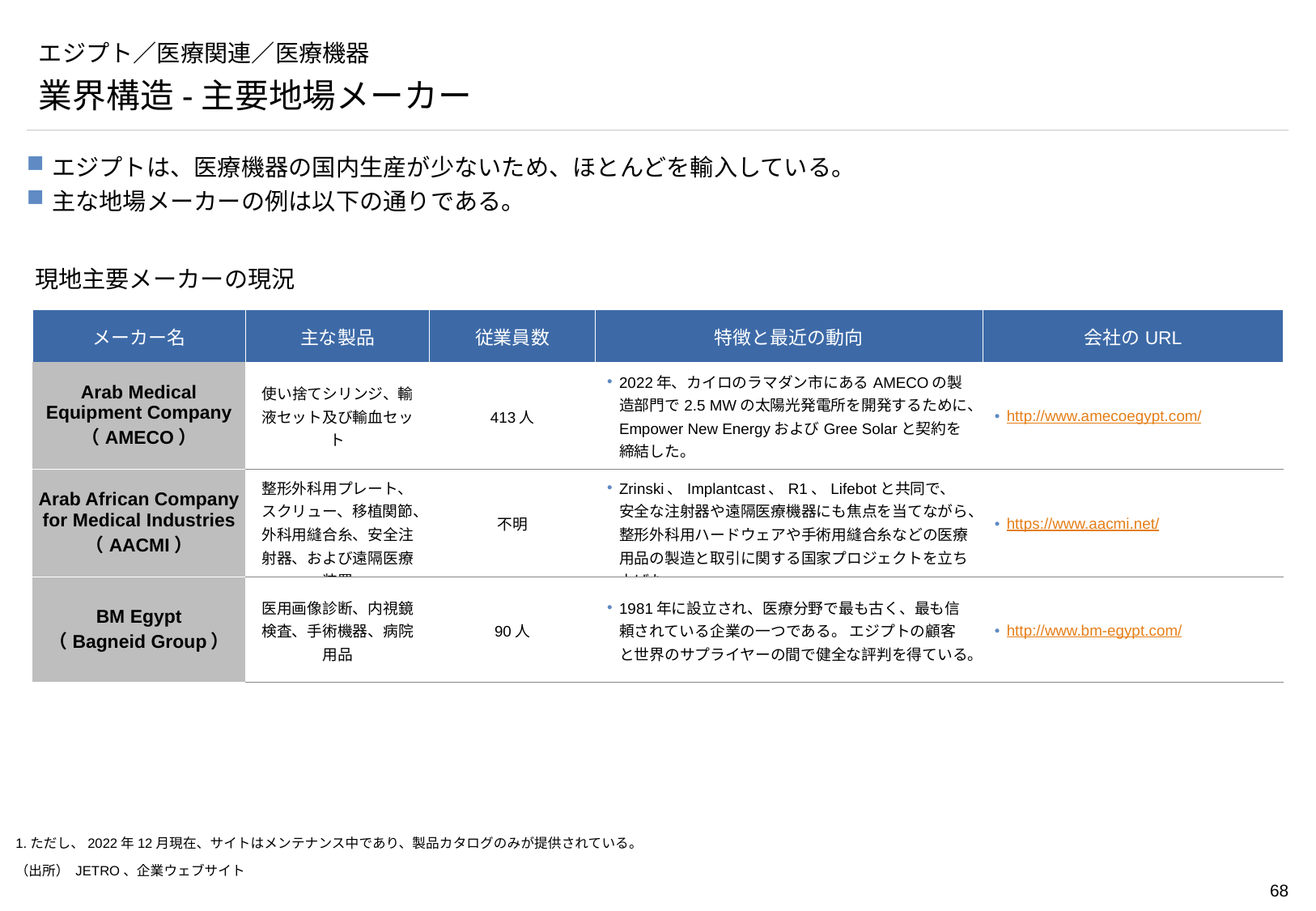

# エジプト／医療関連／医療機器
業界構造-主要地場メーカー
エジプトは、医療機器の国内生産が少ないため、ほとんどを輸入している。
主な地場メーカーの例は以下の通りである。
現地主要メーカーの現況
| メーカー名 | 主な製品 | 従業員数 | 特徴と最近の動向 | 会社のURL |
| --- | --- | --- | --- | --- |
| Arab Medical Equipment Company （AMECO） | 使い捨てシリンジ、輸液セット及び輸血セット | 413人 | 2022年、カイロのラマダン市にあるAMECOの製造部門で2.5 MWの太陽光発電所を開発するために、Empower New EnergyおよびGree Solarと契約を締結した。 | http://www.amecoegypt.com/ |
| Arab African Company for Medical Industries （AACMI） | 整形外科用プレート、スクリュー、移植関節、外科用縫合糸、安全注射器、および遠隔医療装置 | 不明 | Zrinski、Implantcast、R1、Lifebotと共同で、安全な注射器や遠隔医療機器にも焦点を当てながら、整形外科用ハードウェアや手術用縫合糸などの医療用品の製造と取引に関する国家プロジェクトを立ち上げた。 | https://www.aacmi.net/ |
| BM Egypt （Bagneid Group） | 医用画像診断、内視鏡検査、手術機器、病院用品 | 90人 | 1981年に設立され、医療分野で最も古く、最も信頼されている企業の一つである。 エジプトの顧客と世界のサプライヤーの間で健全な評判を得ている。 | http://www.bm-egypt.com/ |
1.ただし、2022年12月現在、サイトはメンテナンス中であり、製品カタログのみが提供されている。

（出所） JETRO、企業ウェブサイト